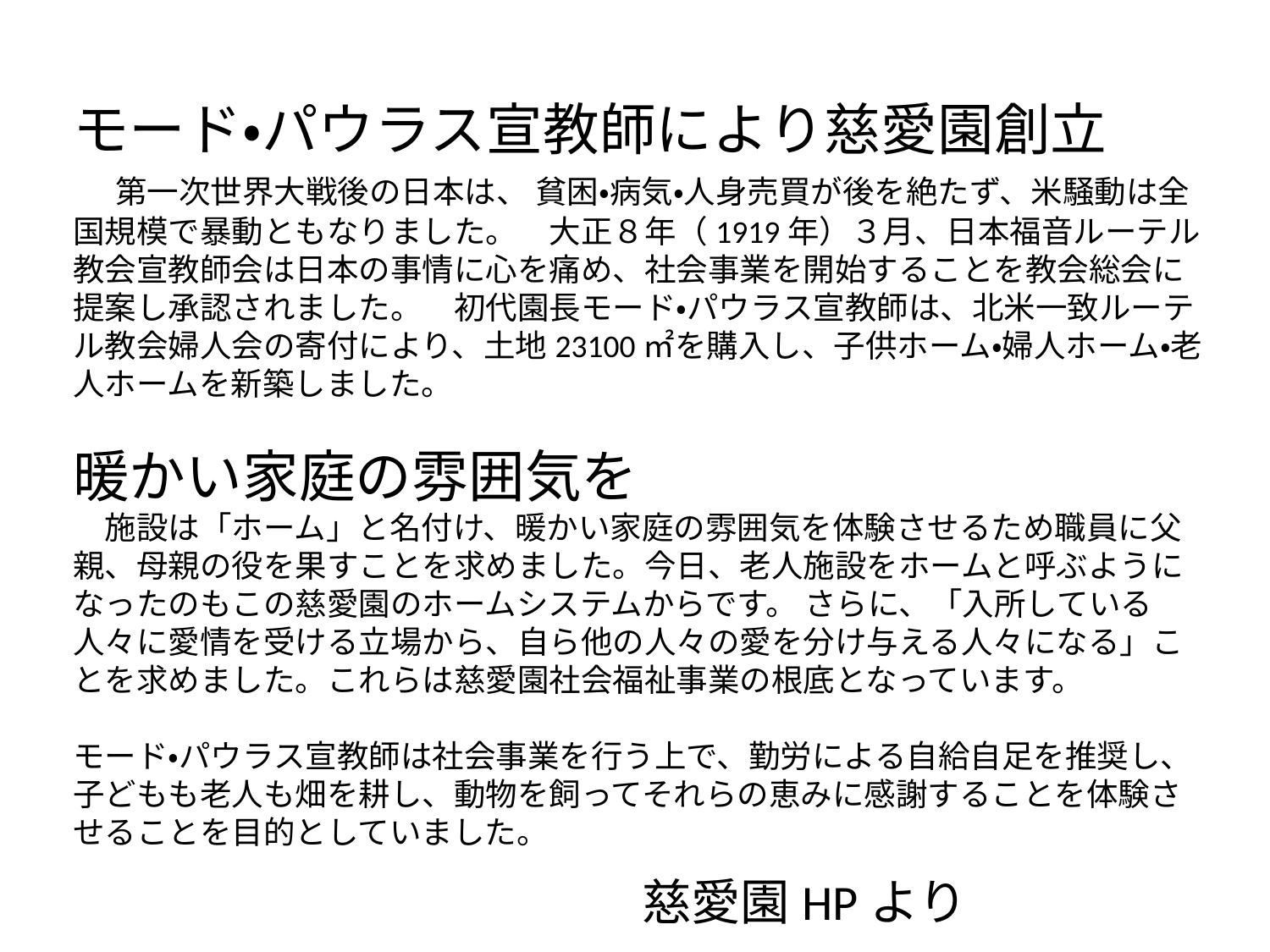

モード・パウラス宣教師により慈愛園創立
　第一次世界大戦後の日本は、 貧困・病気・人身売買が後を絶たず、米騒動は全国規模で暴動ともなりました。 　大正８年（1919年）３月、日本福音ルーテル教会宣教師会は日本の事情に心を痛め、社会事業を開始することを教会総会に提案し承認されました。 　初代園長モード・パウラス宣教師は、北米一致ルーテル教会婦人会の寄付により、土地23100㎡を購入し、子供ホーム・婦人ホーム・老人ホームを新築しました。

暖かい家庭の雰囲気を
　施設は「ホーム」と名付け、暖かい家庭の雰囲気を体験させるため職員に父親、母親の役を果すことを求めました。今日、老人施設をホームと呼ぶようになったのもこの慈愛園のホームシステムからです。 さらに、「入所している人々に愛情を受ける立場から、自ら他の人々の愛を分け与える人々になる」ことを求めました。これらは慈愛園社会福祉事業の根底となっています。

モード・パウラス宣教師は社会事業を行う上で、勤労による自給自足を推奨し、子どもも老人も畑を耕し、動物を飼ってそれらの恵みに感謝することを体験させることを目的としていました。
慈愛園HPより